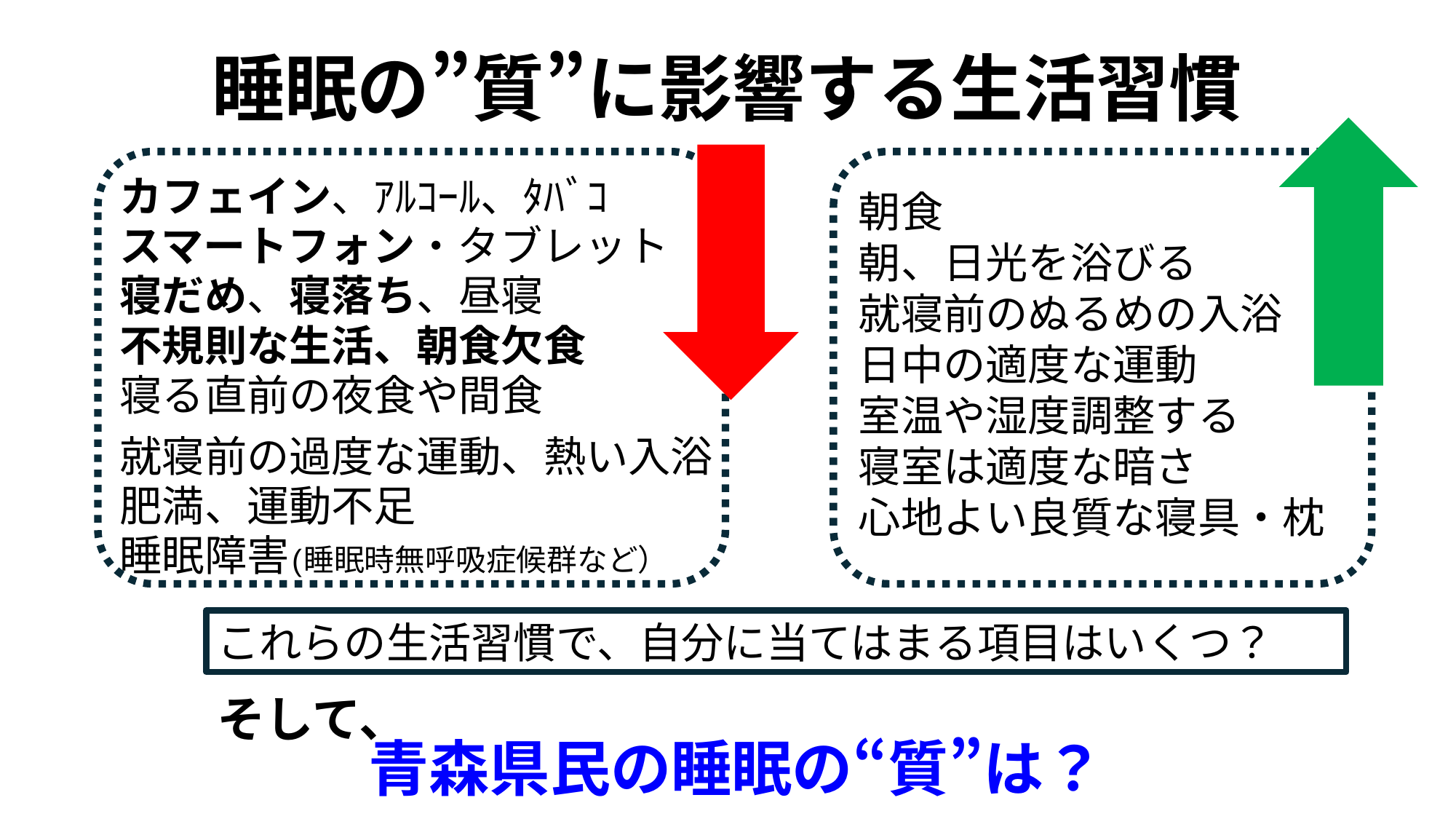

睡眠の”質”に影響する生活習慣

カフェイン、ｱﾙｺｰﾙ、ﾀﾊﾞｺ
スマートフォン・タブレット
寝だめ、寝落ち、昼寝
不規則な生活、朝食欠食
寝る直前の夜食や間食
就寝前の過度な運動、熱い入浴
肥満、運動不足
睡眠障害(睡眠時無呼吸症候群など）
朝食
朝、日光を浴びる
就寝前のぬるめの入浴
日中の適度な運動
室温や湿度調整する
寝室は適度な暗さ
心地よい良質な寝具・枕

これらの生活習慣で、自分に当てはまる項目はいくつ？
そして、
# 青森県民の睡眠の“質”は？